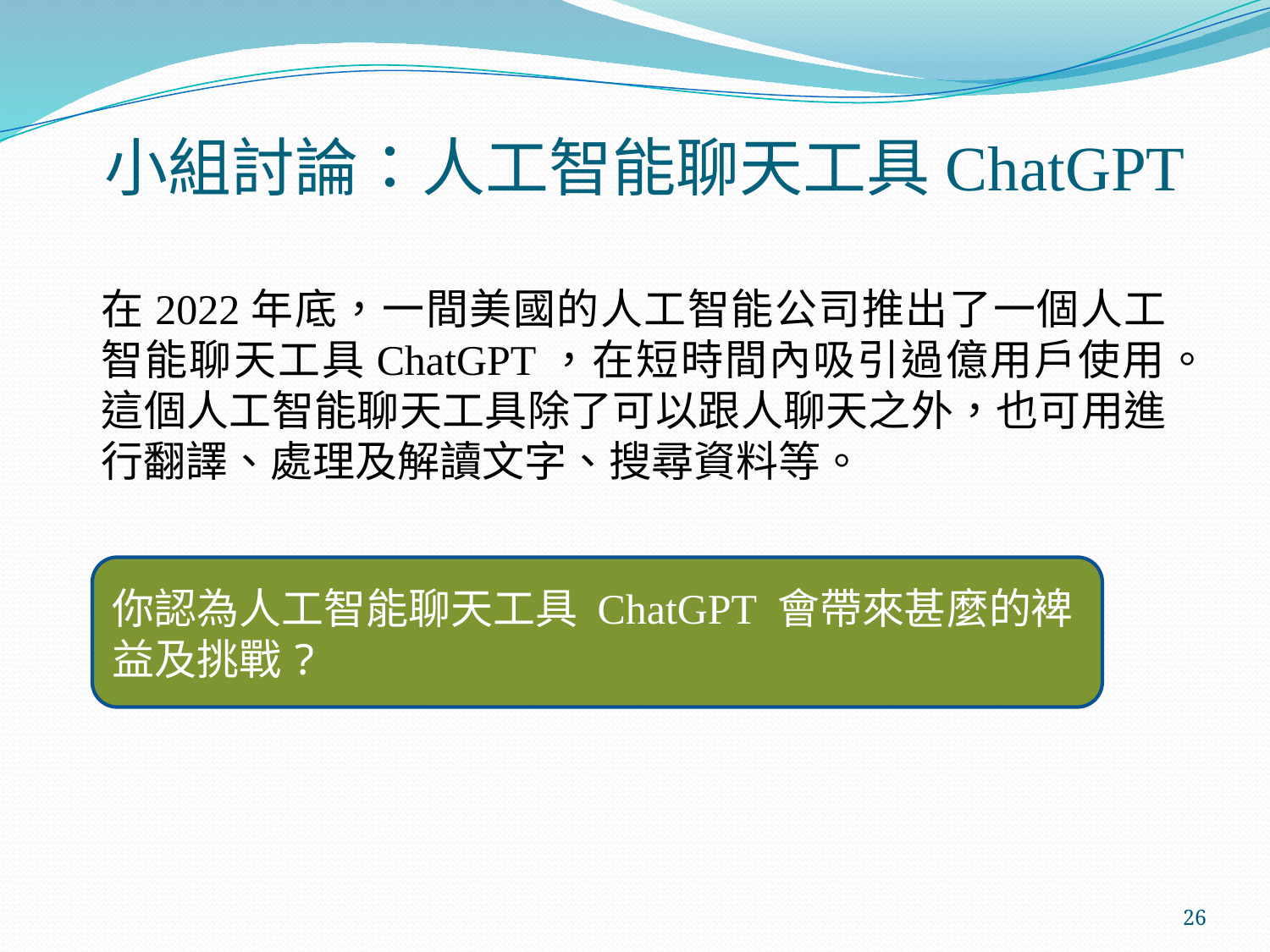

小組討論：人工智能聊天工具ChatGPT
在2022年底，一間美國的人工智能公司推出了一個人工智能聊天工具ChatGPT，在短時間內吸引過億用戶使用。這個人工智能聊天工具除了可以跟人聊天之外，也可用進行翻譯、處理及解讀文字、搜尋資料等。
你認為人工智能聊天工具 ChatGPT 會帶來甚麼的裨益及挑戰?
26